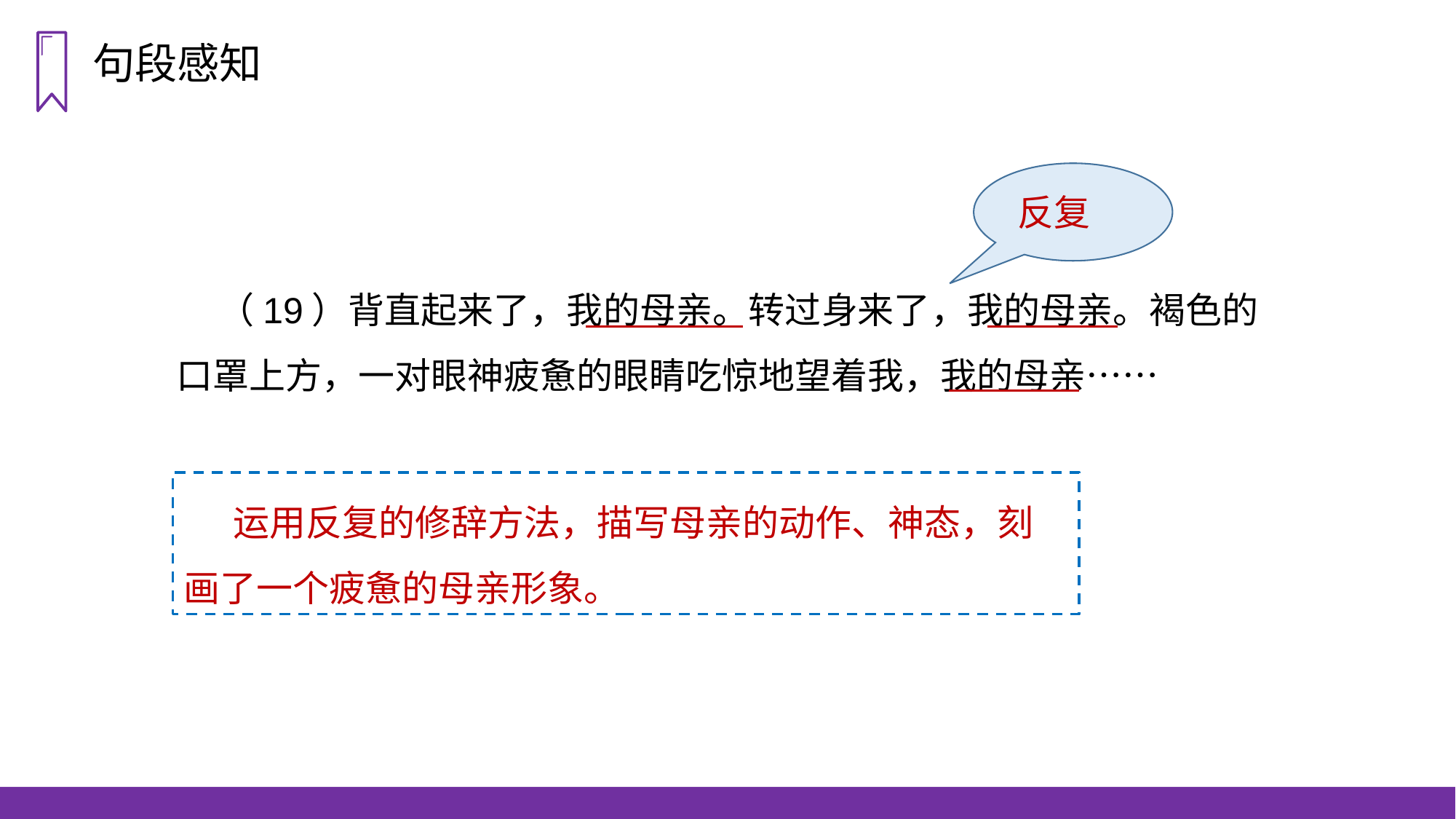

句段感知

反复
    （19）背直起来了，我的母亲。转过身来了，我的母亲。褐色的口罩上方，一对眼神疲惫的眼睛吃惊地望着我，我的母亲……
     运用反复的修辞方法，描写母亲的动作、神态，刻画了一个疲惫的母亲形象。